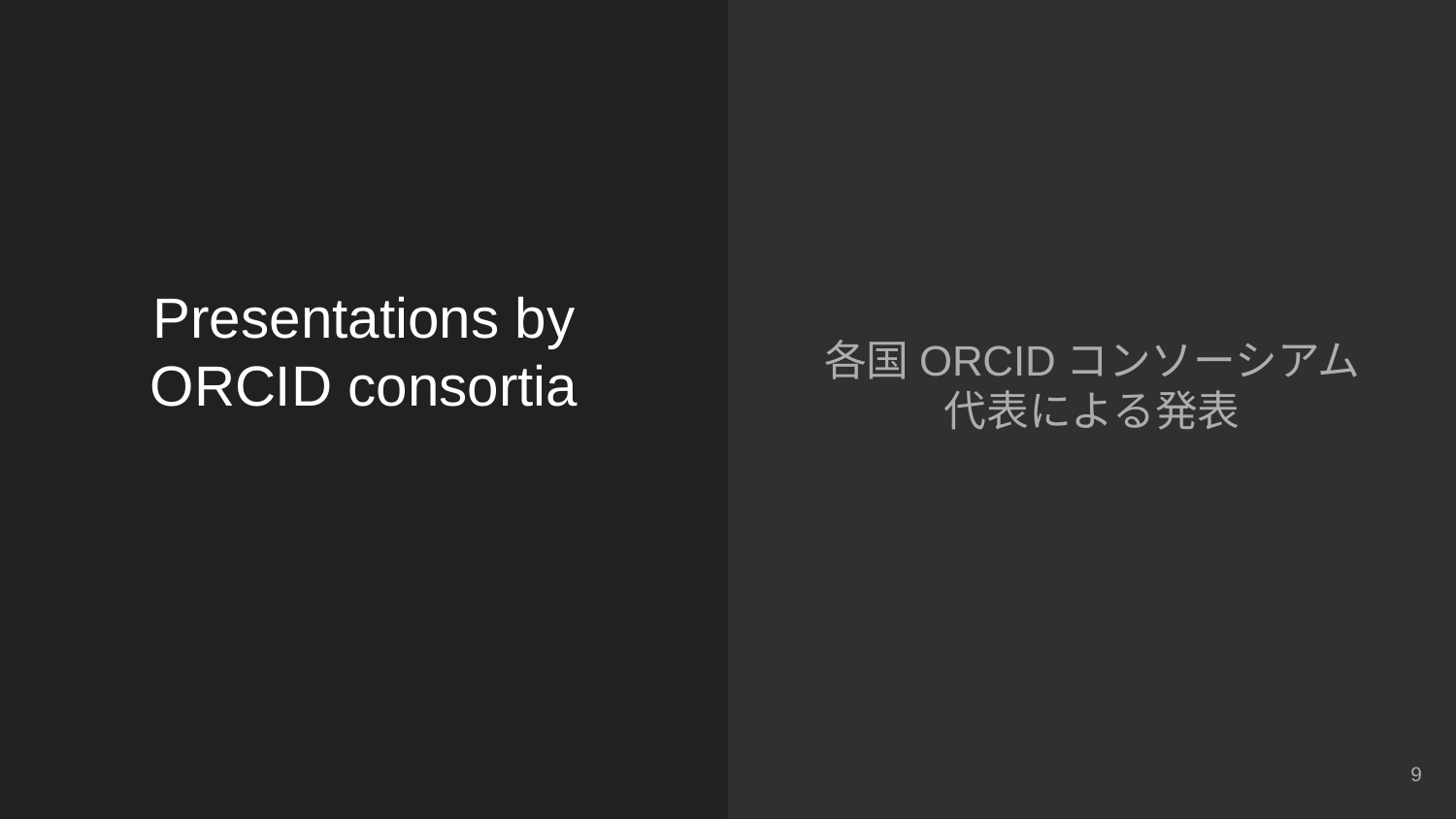

各国ORCIDコンソーシアム
代表による発表

# Presentations by ORCID consortia
9